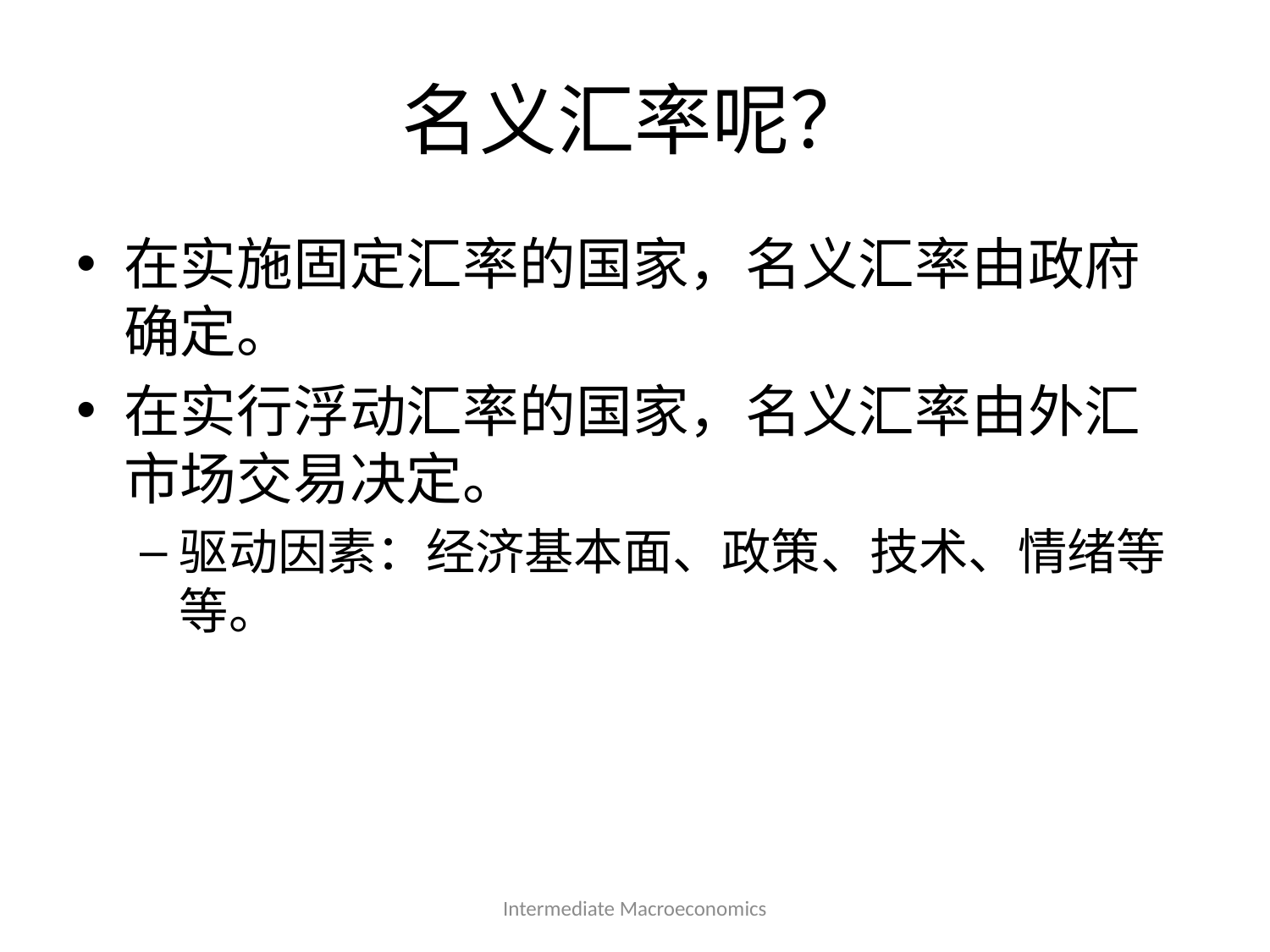

# 名义汇率呢？
在实施固定汇率的国家，名义汇率由政府确定。
在实行浮动汇率的国家，名义汇率由外汇市场交易决定。
驱动因素：经济基本面、政策、技术、情绪等等。
Intermediate Macroeconomics